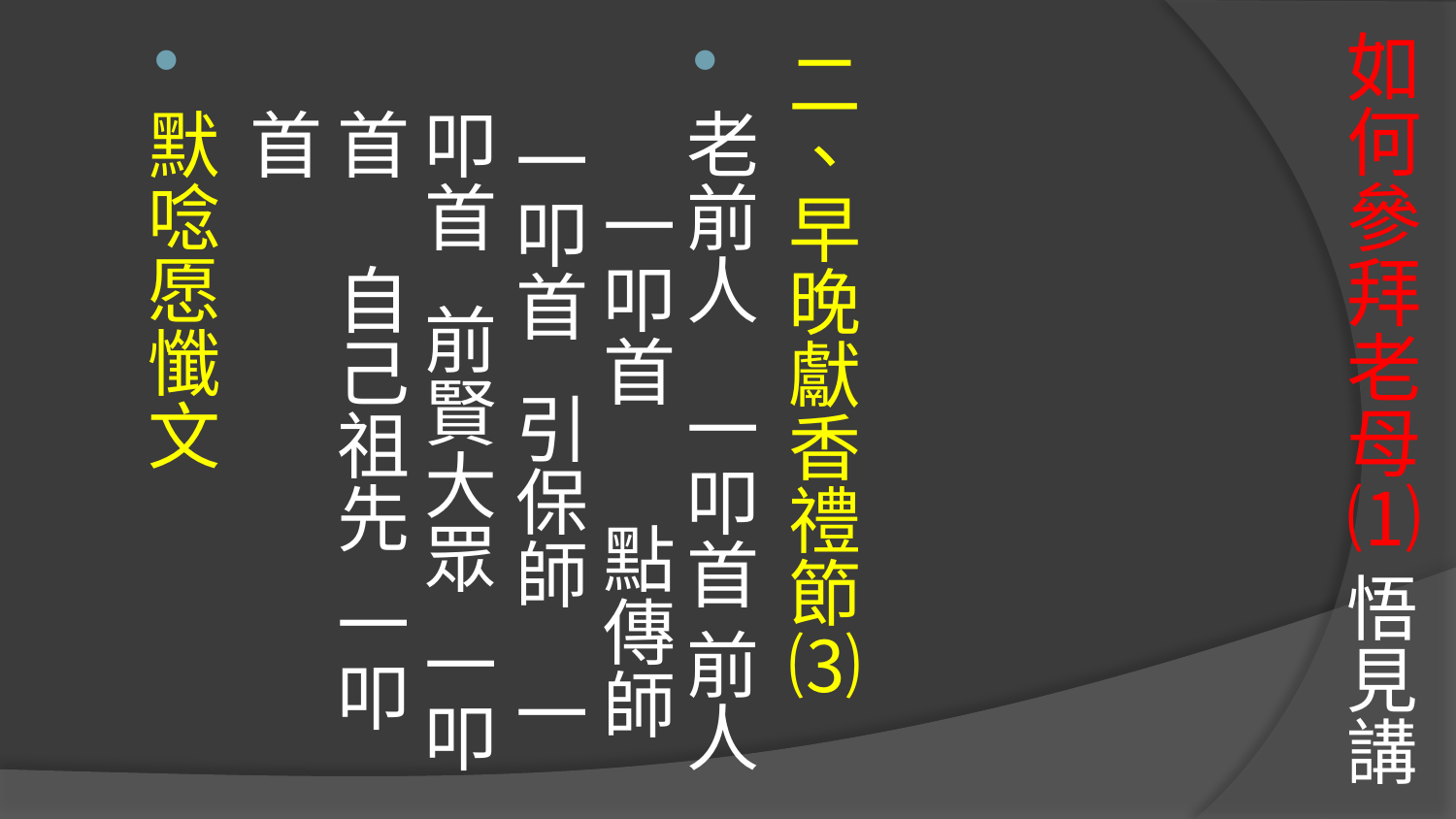

# 如何參拜老母⑴ 悟見講
二、早晚獻香禮節⑶
老前人    一叩首 前人      一叩首       點傳師    一叩首   引保師    一叩首   前賢大眾  一叩首     自己祖先  一叩首
默唸愿懺文